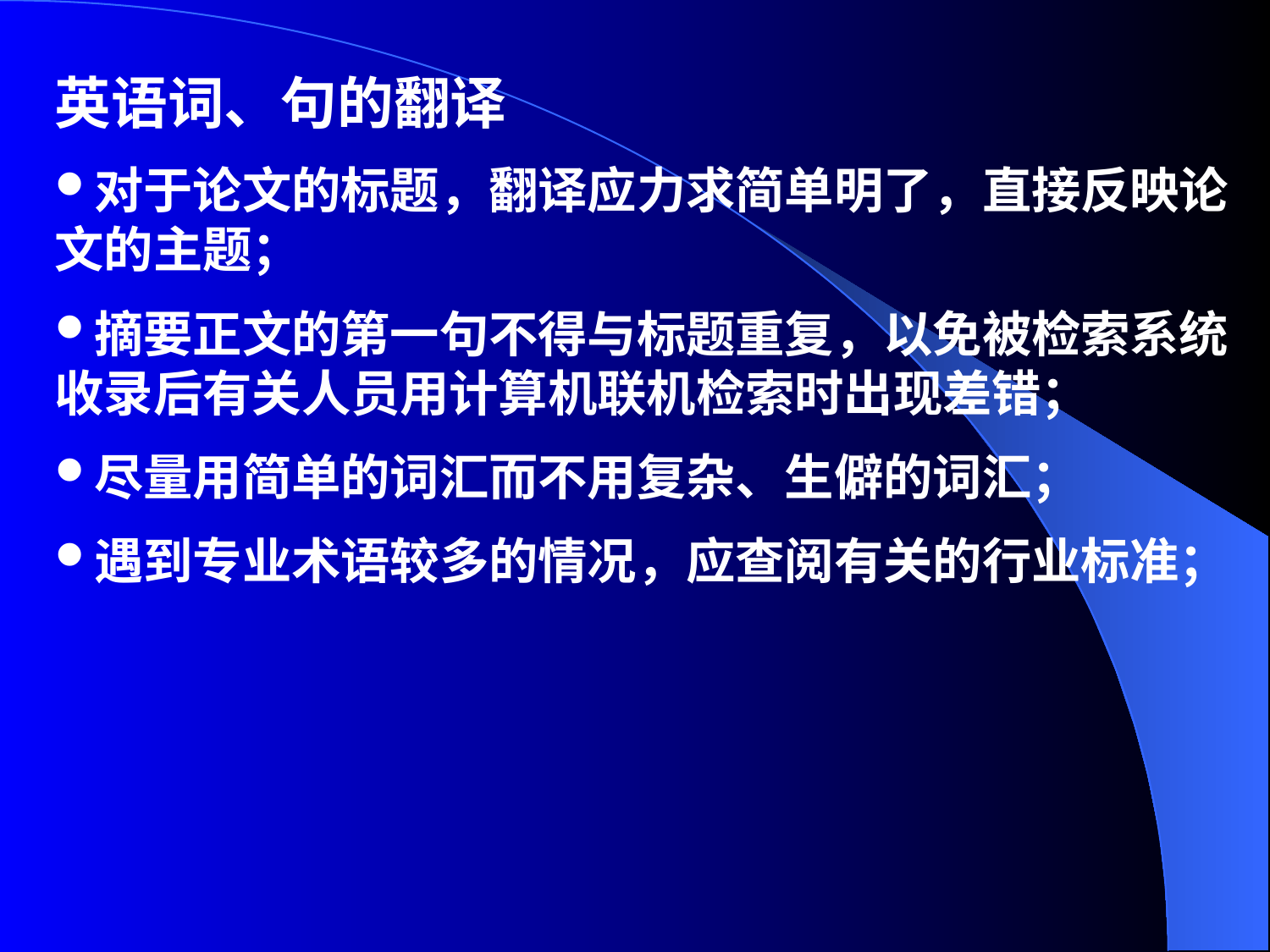

英语词、句的翻译
对于论文的标题，翻译应力求简单明了，直接反映论文的主题；
摘要正文的第一句不得与标题重复，以免被检索系统收录后有关人员用计算机联机检索时出现差错；
尽量用简单的词汇而不用复杂、生僻的词汇；
遇到专业术语较多的情况，应查阅有关的行业标准；